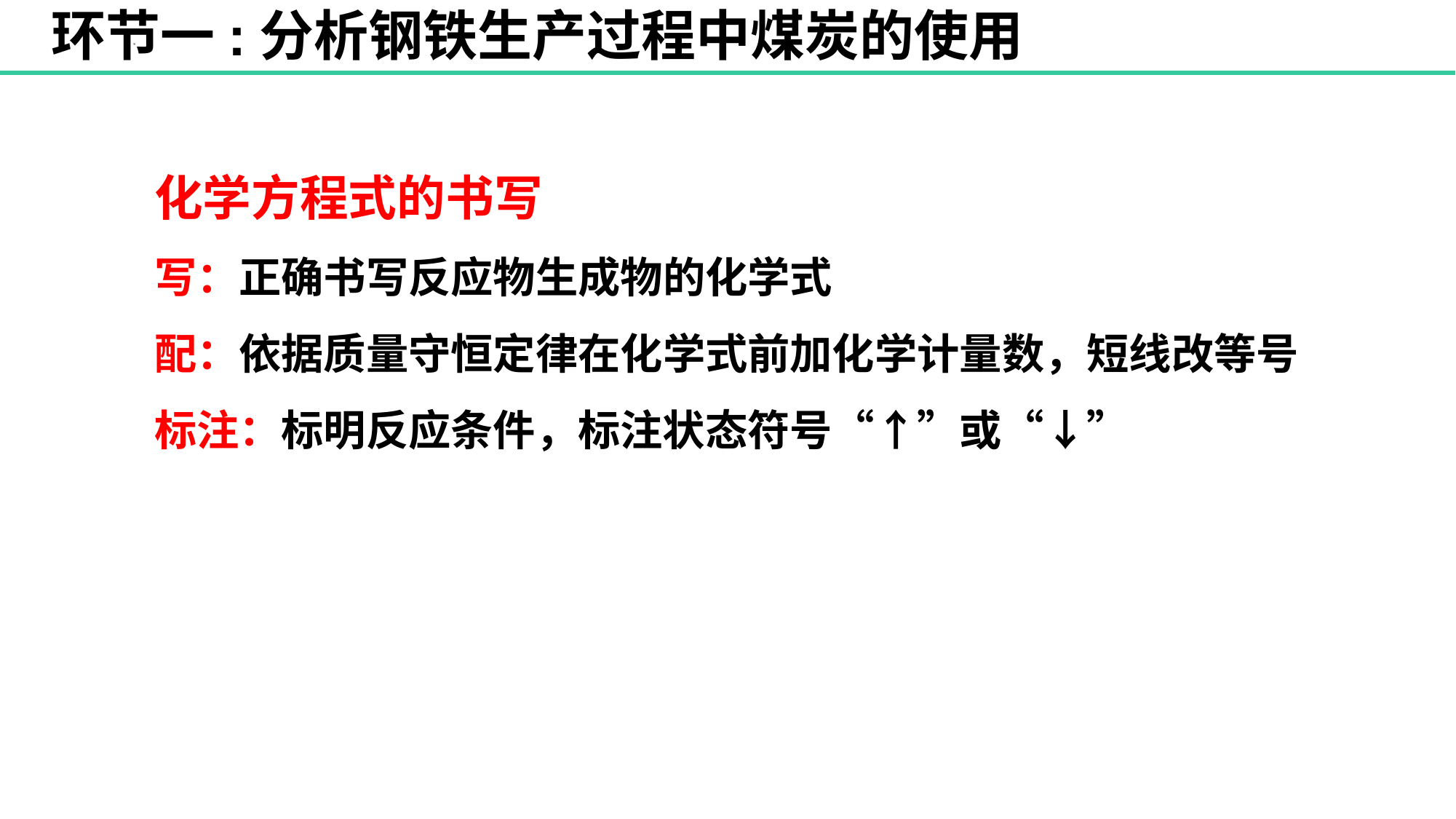

环节一:分析钢铁生产过程中煤炭的使用
化学方程式的书写
写：正确书写反应物生成物的化学式
配：依据质量守恒定律在化学式前加化学计量数，短线改等号
标注：标明反应条件，标注状态符号“↑”或“↓”